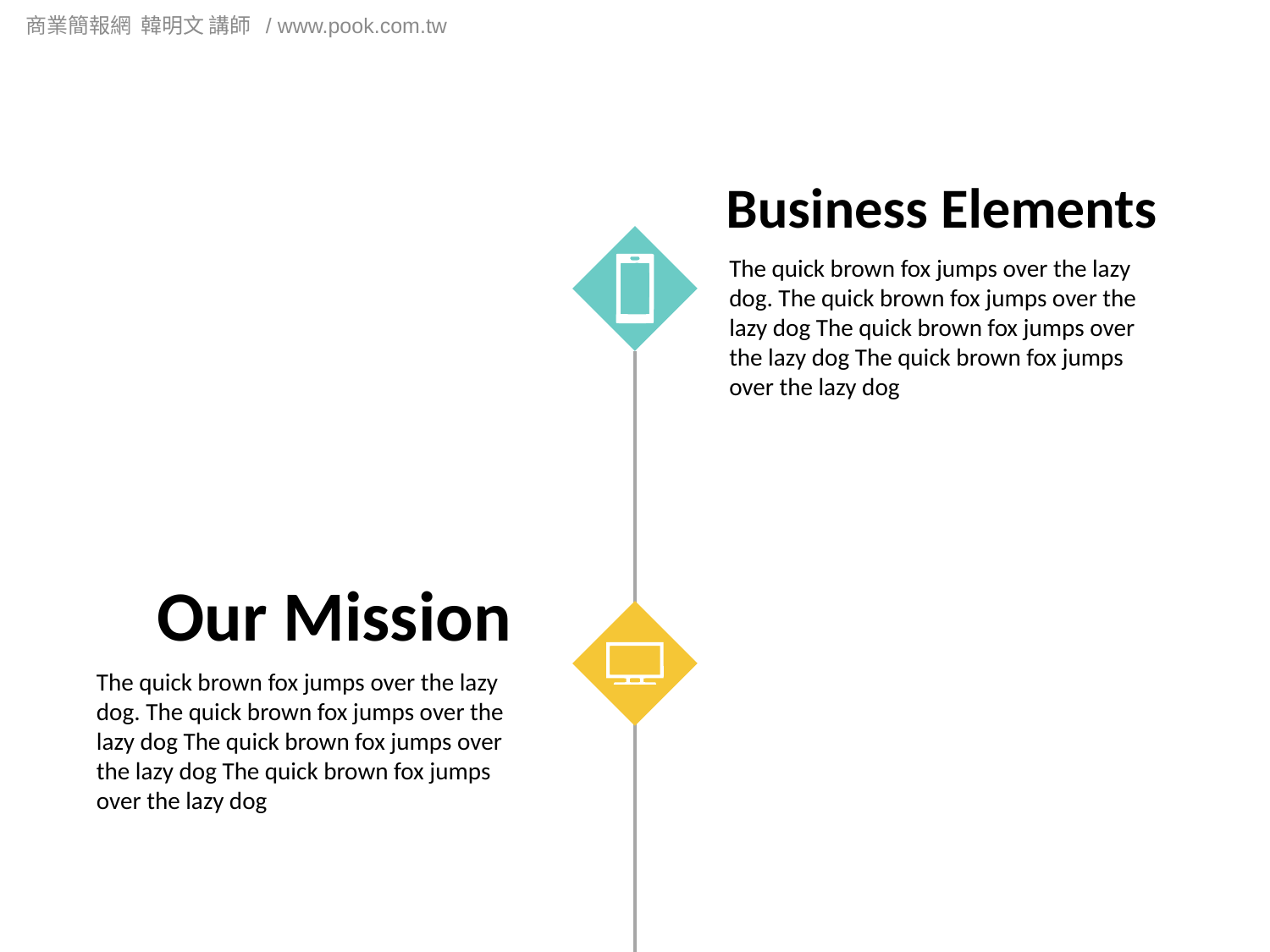

商業簡報網  韓明文 講師  / www.pook.com.tw
Business Elements

The quick brown fox jumps over the lazy dog. The quick brown fox jumps over the lazy dog The quick brown fox jumps over the lazy dog The quick brown fox jumps over the lazy dog

Our Mission

The quick brown fox jumps over the lazy dog. The quick brown fox jumps over the lazy dog The quick brown fox jumps over the lazy dog The quick brown fox jumps over the lazy dog